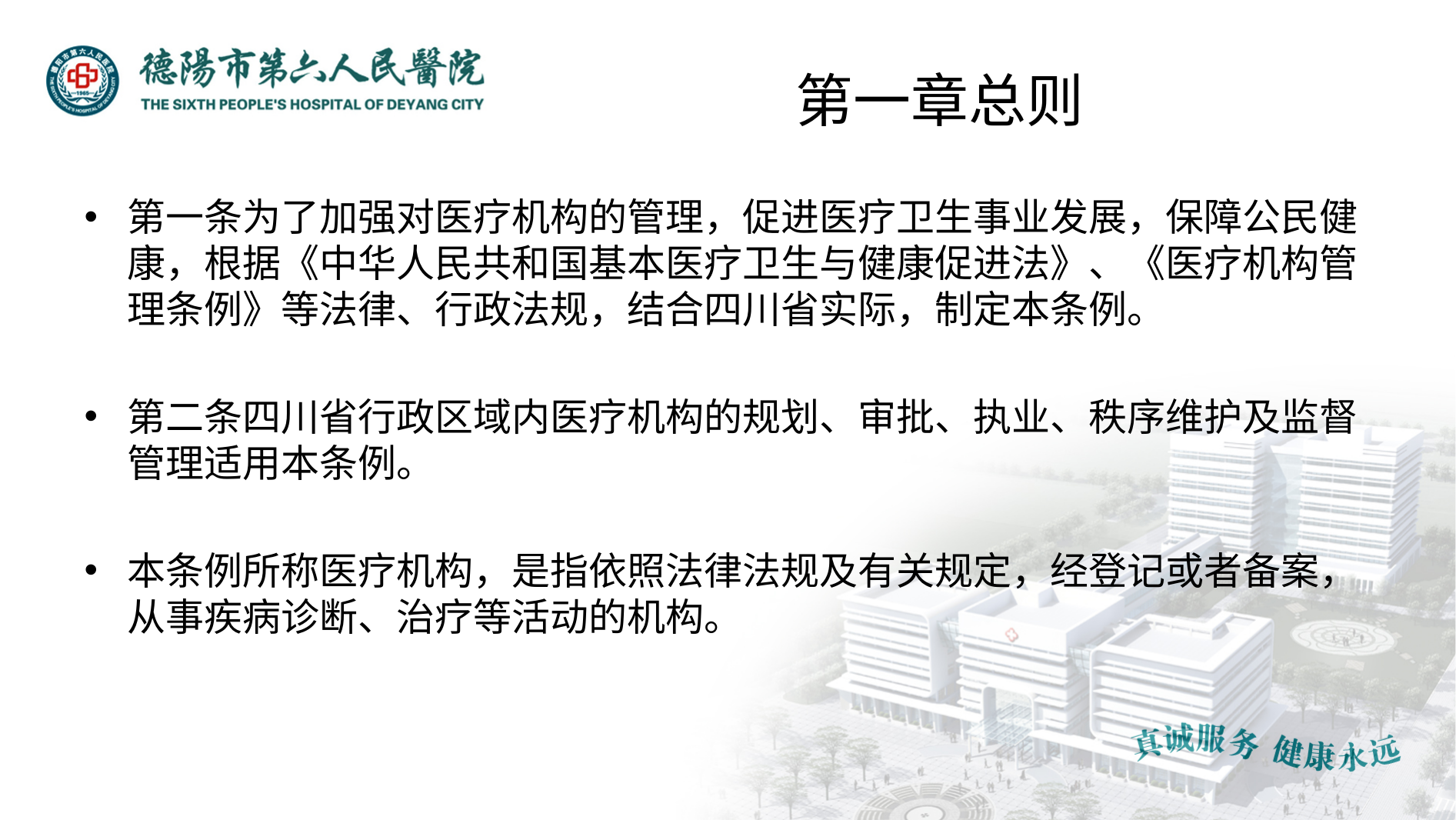

# 第一章总则
第一条为了加强对医疗机构的管理，促进医疗卫生事业发展，保障公民健康，根据《中华人民共和国基本医疗卫生与健康促进法》、《医疗机构管理条例》等法律、行政法规，结合四川省实际，制定本条例。

第二条四川省行政区域内医疗机构的规划、审批、执业、秩序维护及监督管理适用本条例。

本条例所称医疗机构，是指依照法律法规及有关规定，经登记或者备案，从事疾病诊断、治疗等活动的机构。